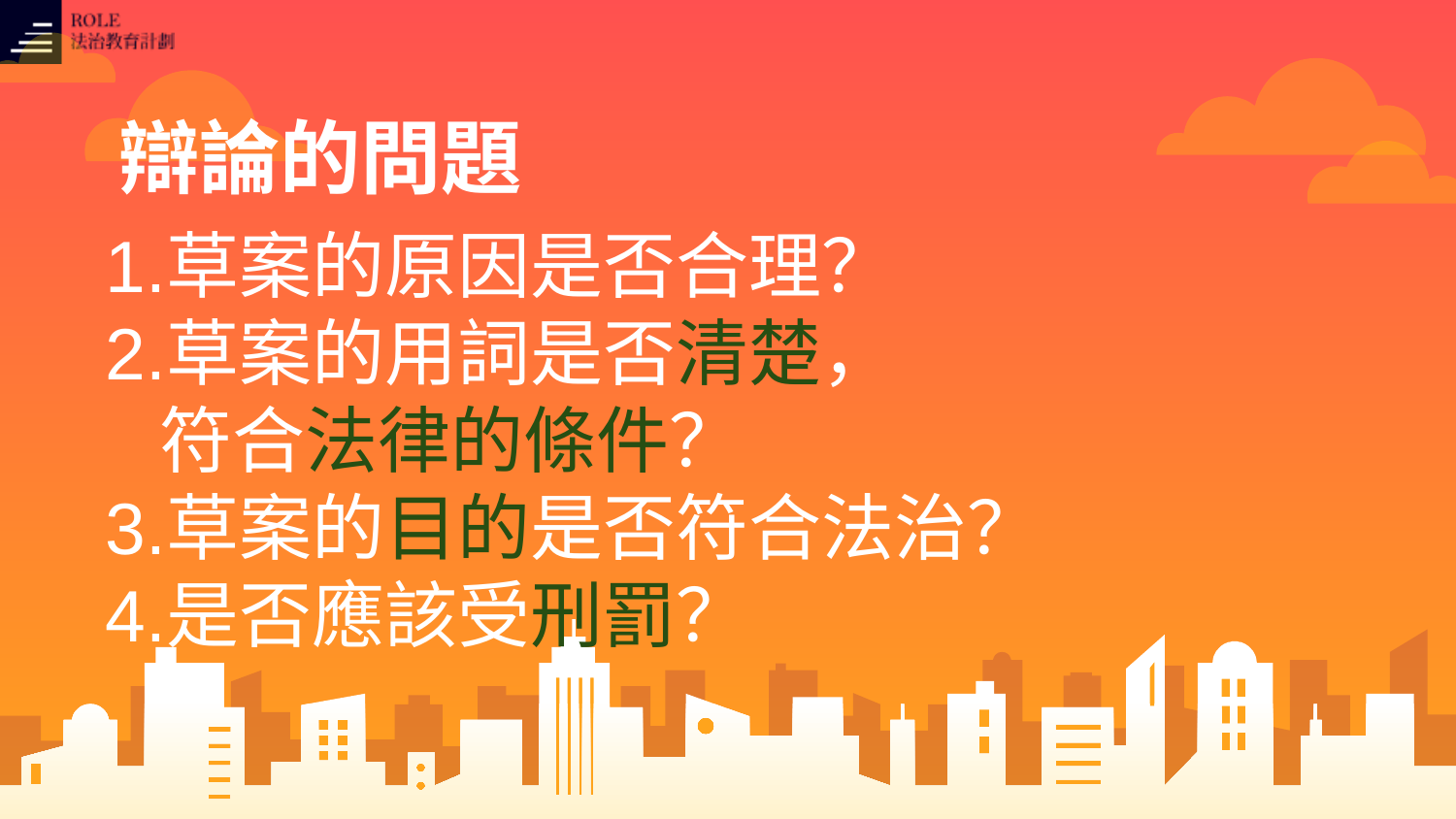

辯論的問題
草案的原因是否合理？
草案的用詞是否清楚，
符合法律的條件？
草案的目的是否符合法治？
是否應該受刑罰？